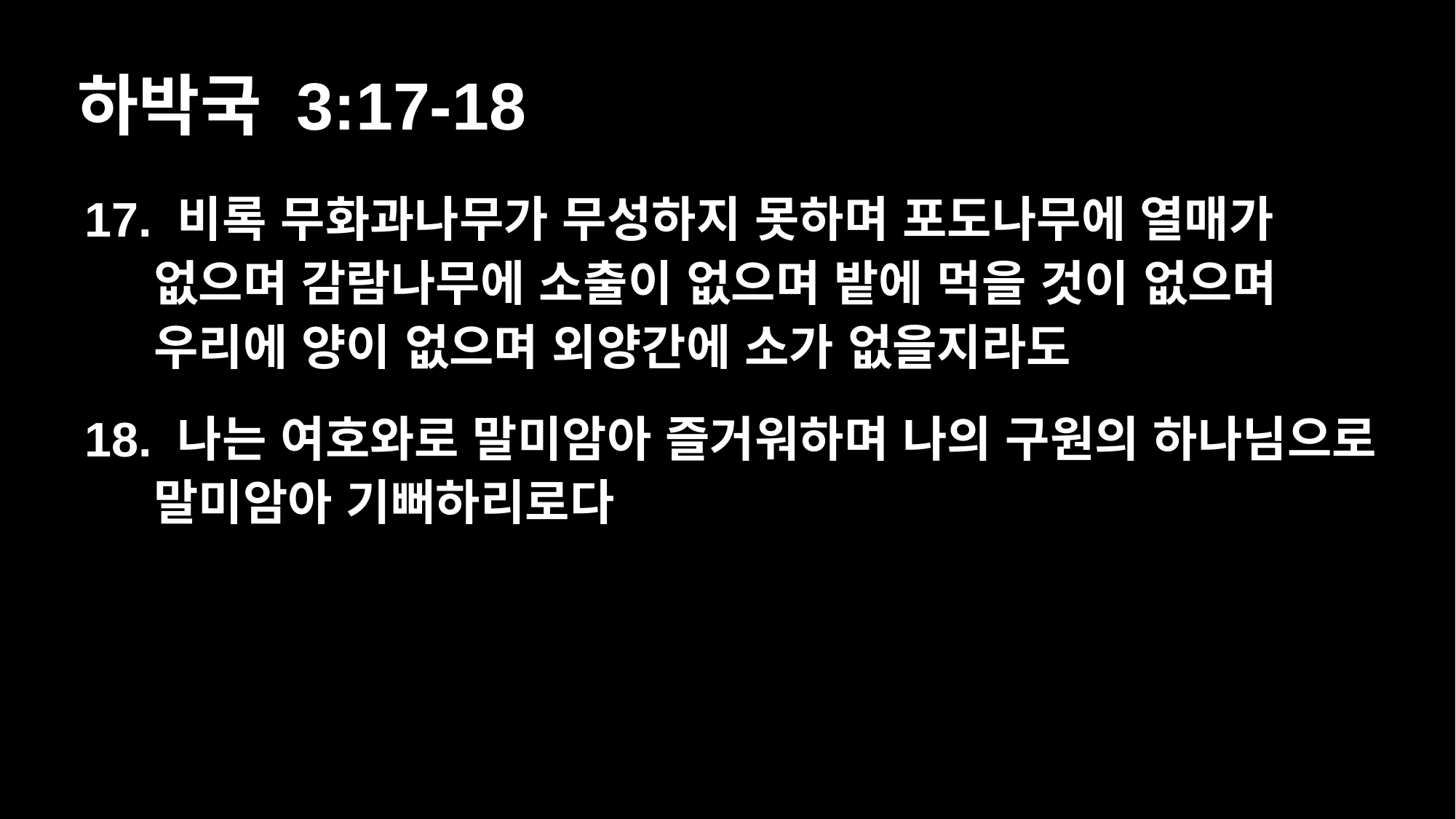

# 하박국 3:17-18
17. 비록 무화과나무가 무성하지 못하며 포도나무에 열매가 없으며 감람나무에 소출이 없으며 밭에 먹을 것이 없으며 우리에 양이 없으며 외양간에 소가 없을지라도
18. 나는 여호와로 말미암아 즐거워하며 나의 구원의 하나님으로 말미암아 기뻐하리로다